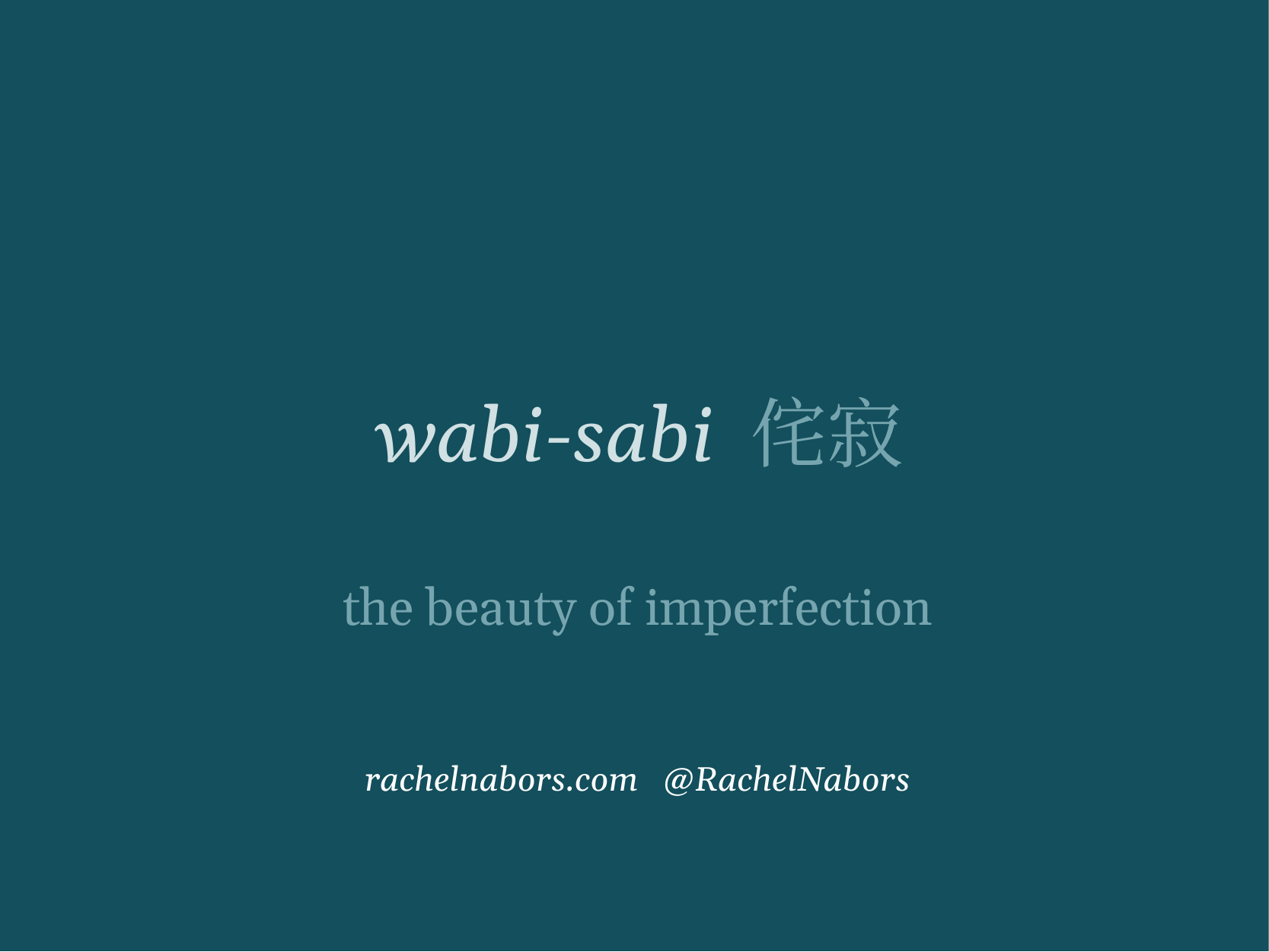

# wabi-sabi 侘寂
the beauty of imperfection

rachelnabors.com   @RachelNabors